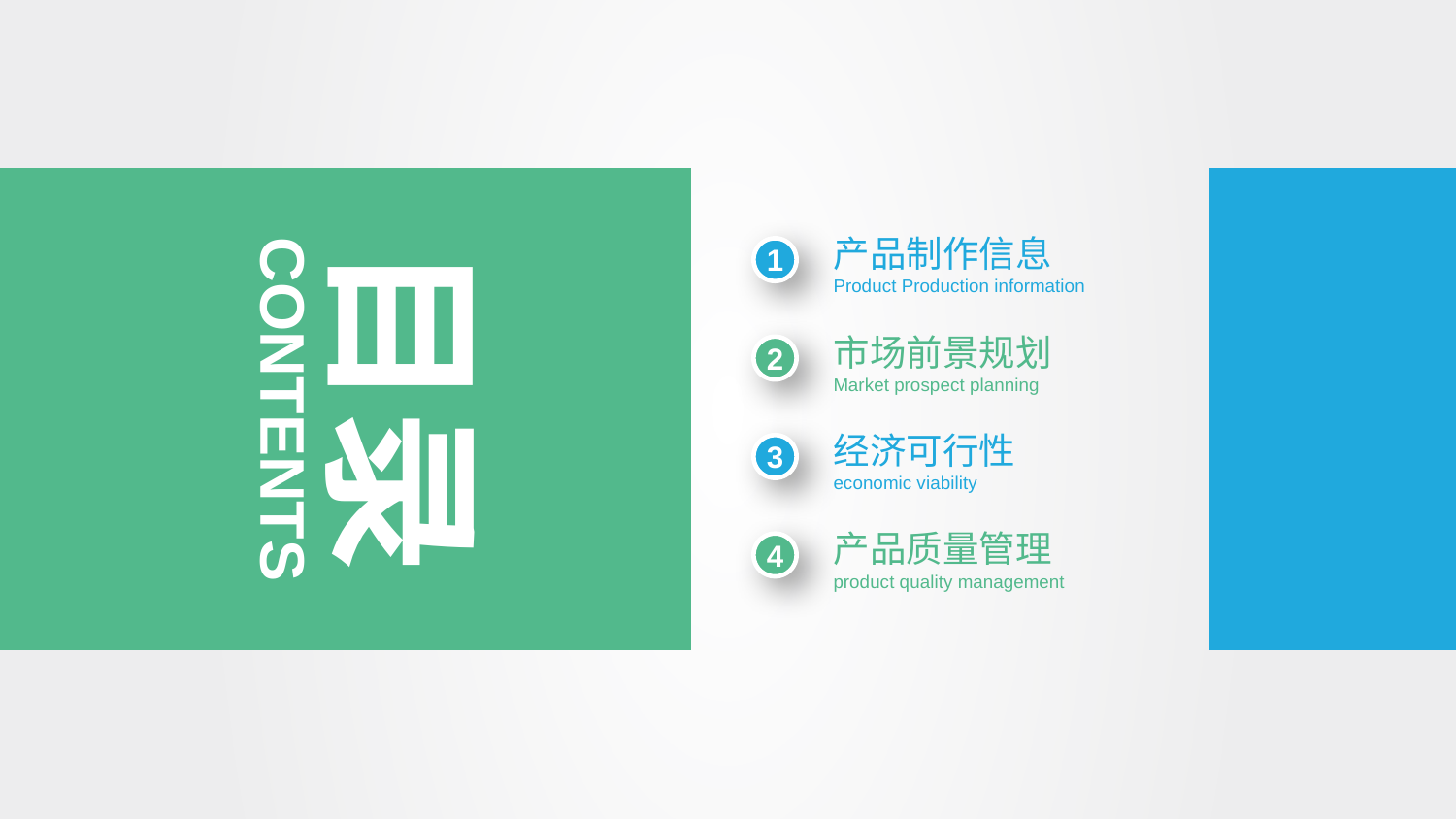

目录
产品制作信息Product Production information
1
市场前景规划
Market prospect planning
2
CONTENTS
经济可行性
economic viability
3
产品质量管理
product quality management
4